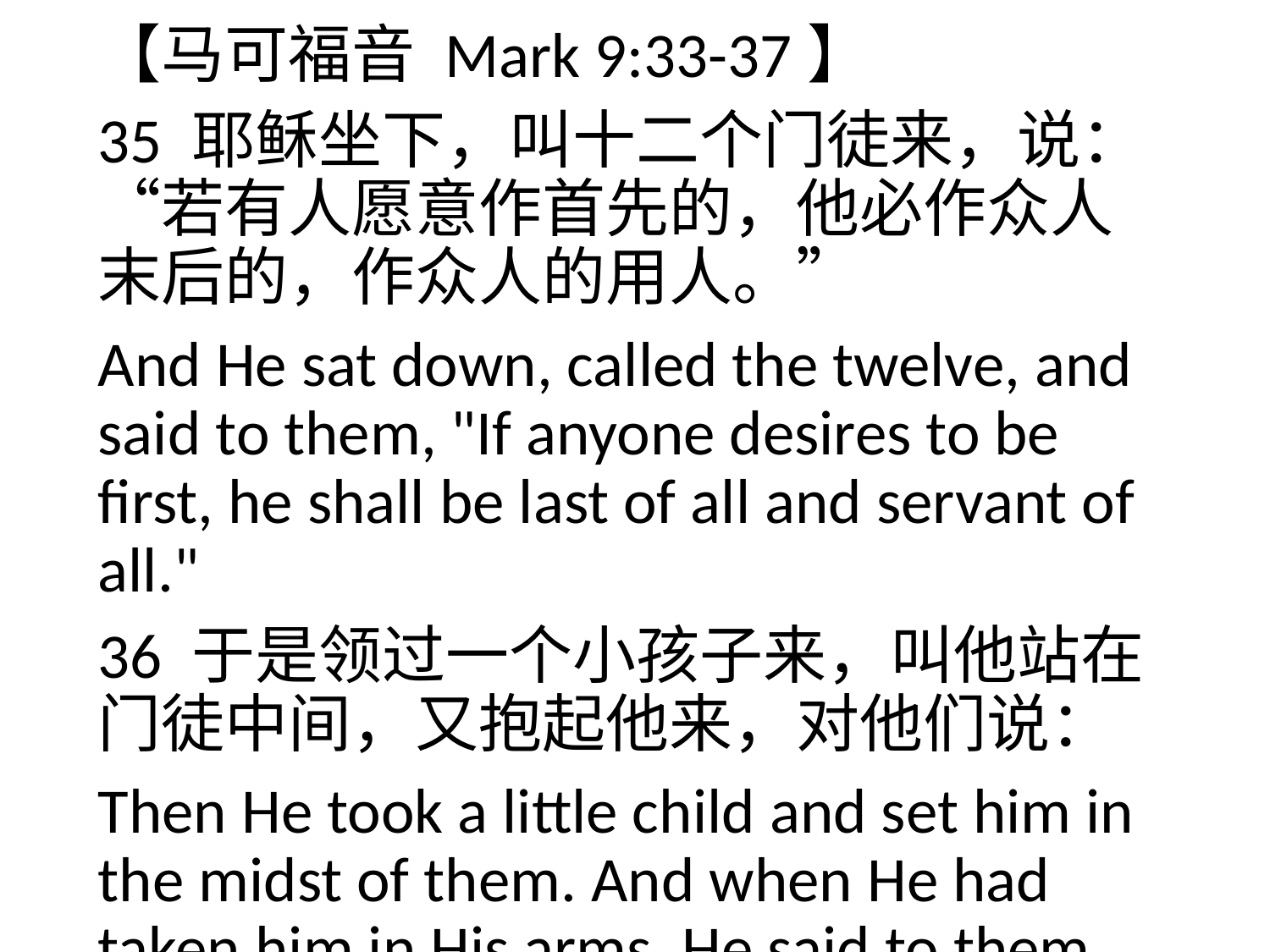

【马可福音 Mark 9:33-37】
35 耶稣坐下，叫十二个门徒来，说：“若有人愿意作首先的，他必作众人末后的，作众人的用人。”
And He sat down, called the twelve, and said to them, "If anyone desires to be first, he shall be last of all and servant of all."
36 于是领过一个小孩子来，叫他站在门徒中间，又抱起他来，对他们说：
Then He took a little child and set him in the midst of them. And when He had taken him in His arms, He said to them,